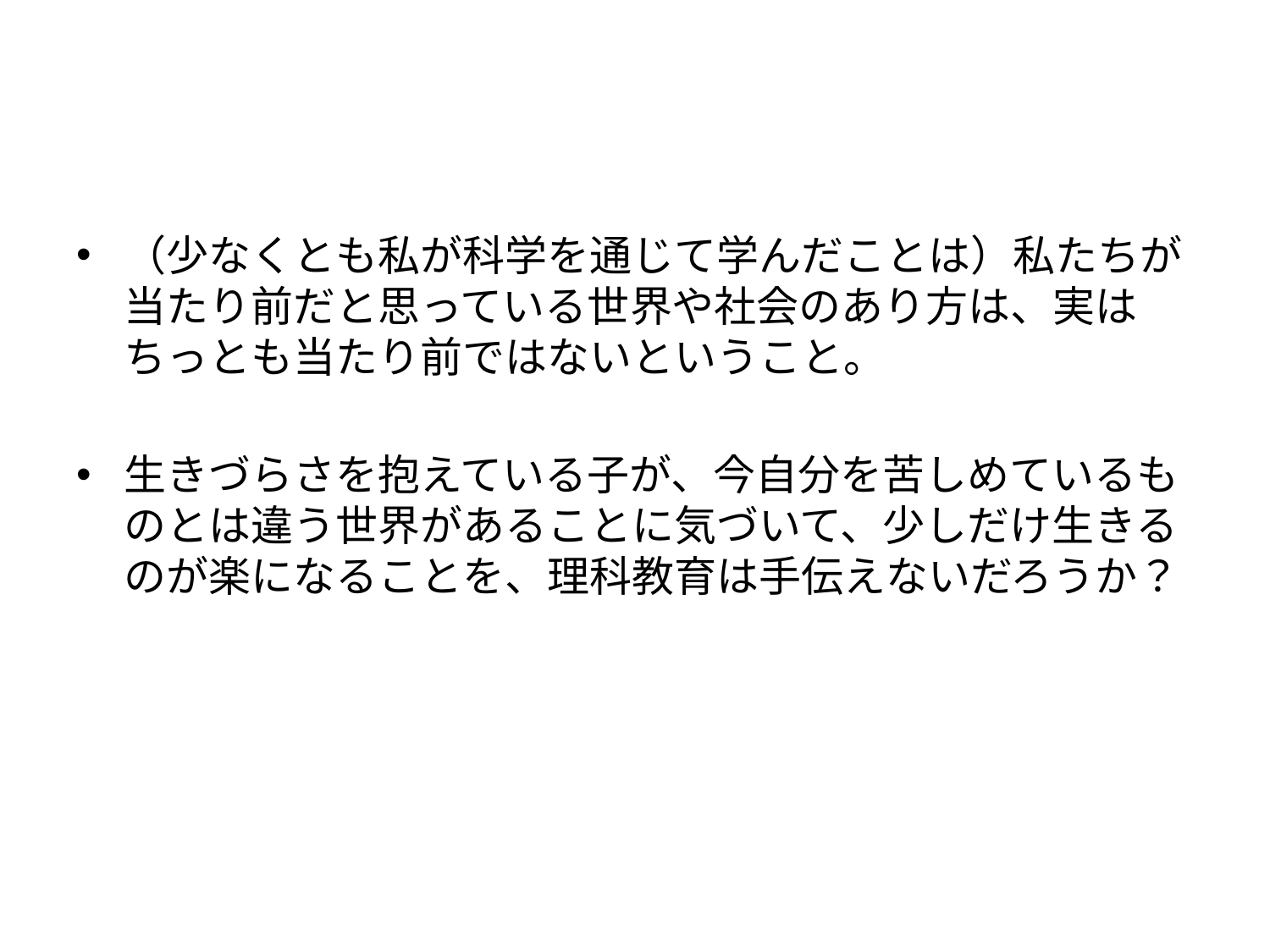

#
（少なくとも私が科学を通じて学んだことは）私たちが当たり前だと思っている世界や社会のあり方は、実はちっとも当たり前ではないということ。

生きづらさを抱えている子が、今自分を苦しめているものとは違う世界があることに気づいて、少しだけ生きるのが楽になることを、理科教育は手伝えないだろうか？